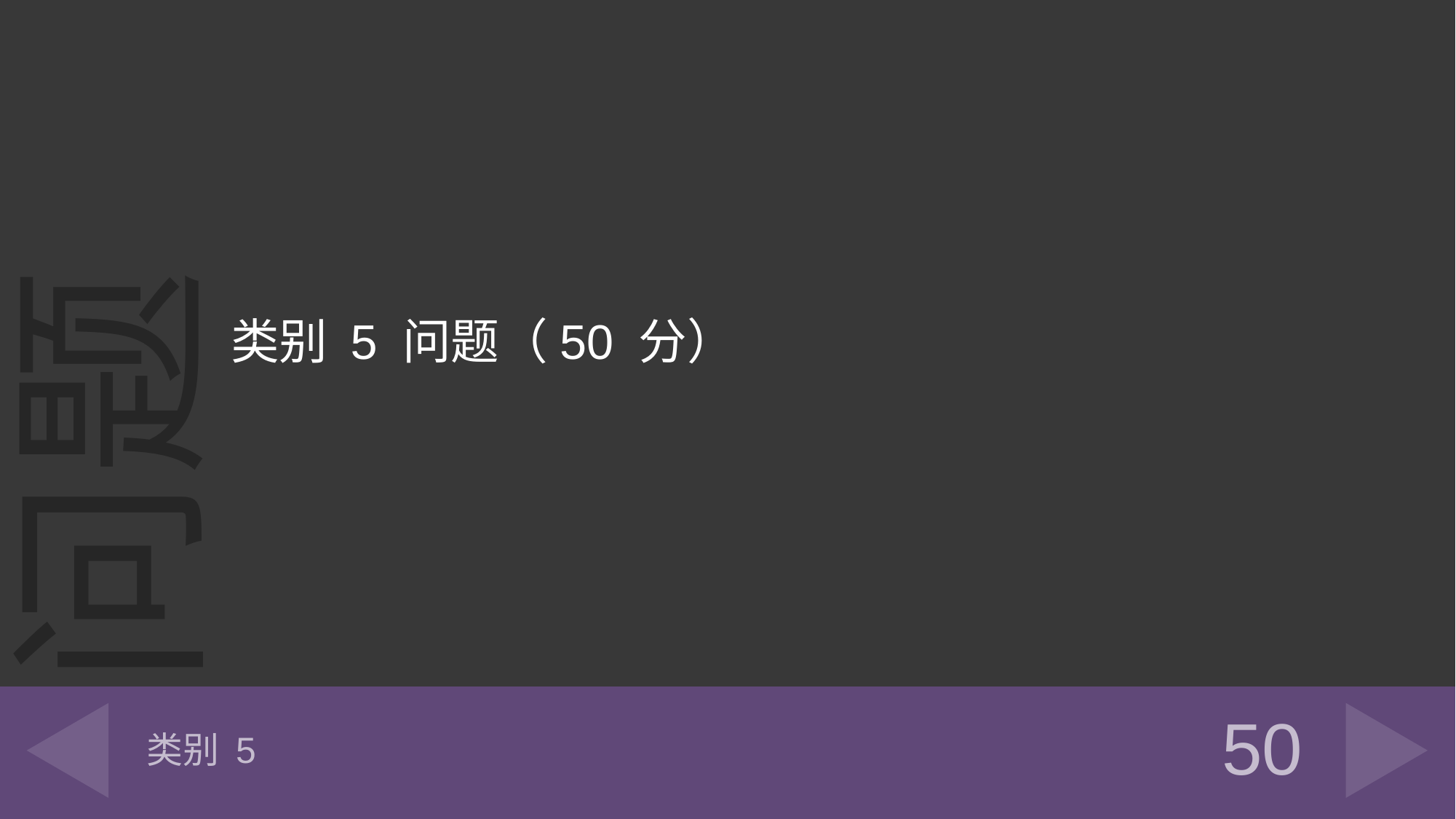

类别 5 问题（50 分）
# 类别 5
50